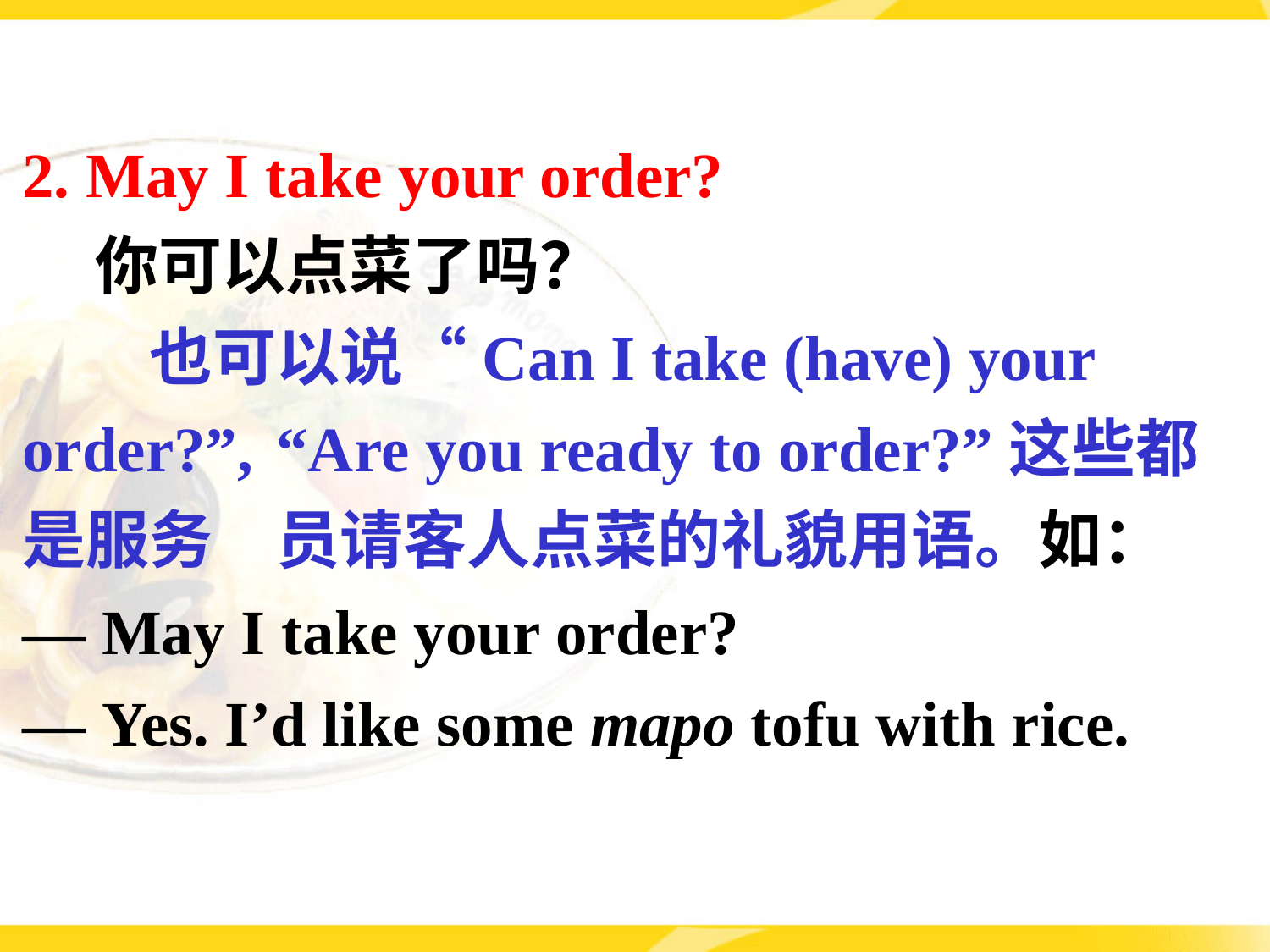

2. May I take your order?
    你可以点菜了吗？
  	也可以说“Can I take (have) your order?”, 	“Are you ready to order?”这些都是服务	员请客人点菜的礼貌用语。如：
— May I take your order?
— Yes. I’d like some mapo tofu with rice.